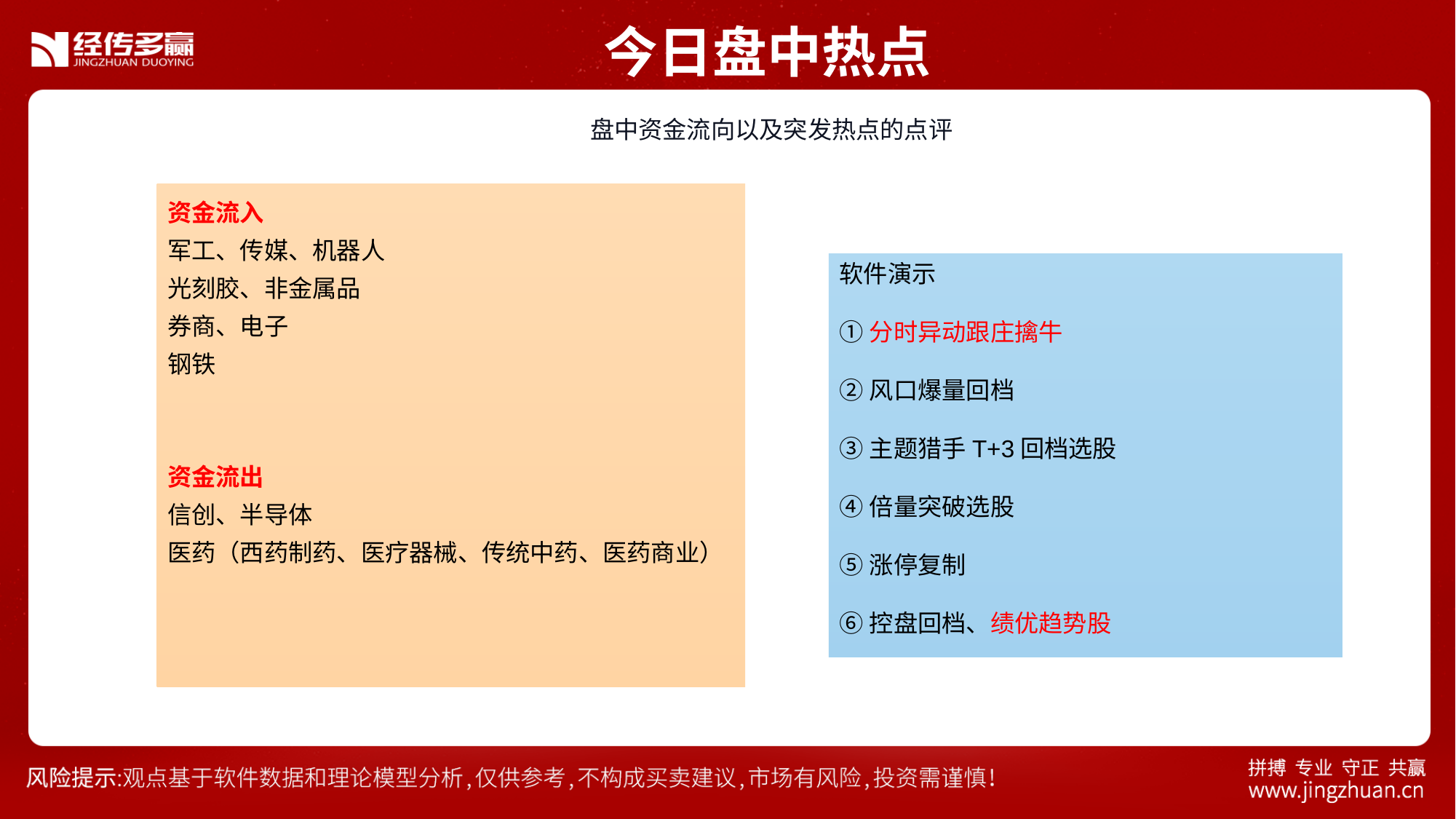

今日盘中热点
          盘中资金流向以及突发热点的点评

资金流入
军工、传媒、机器人
光刻胶、非金属品
券商、电子
钢铁

资金流出
信创、半导体
医药（西药制药、医疗器械、传统中药、医药商业）
软件演示

①分时异动跟庄擒牛

②风口爆量回档

③主题猎手T+3回档选股

④倍量突破选股

⑤涨停复制

⑥控盘回档、绩优趋势股